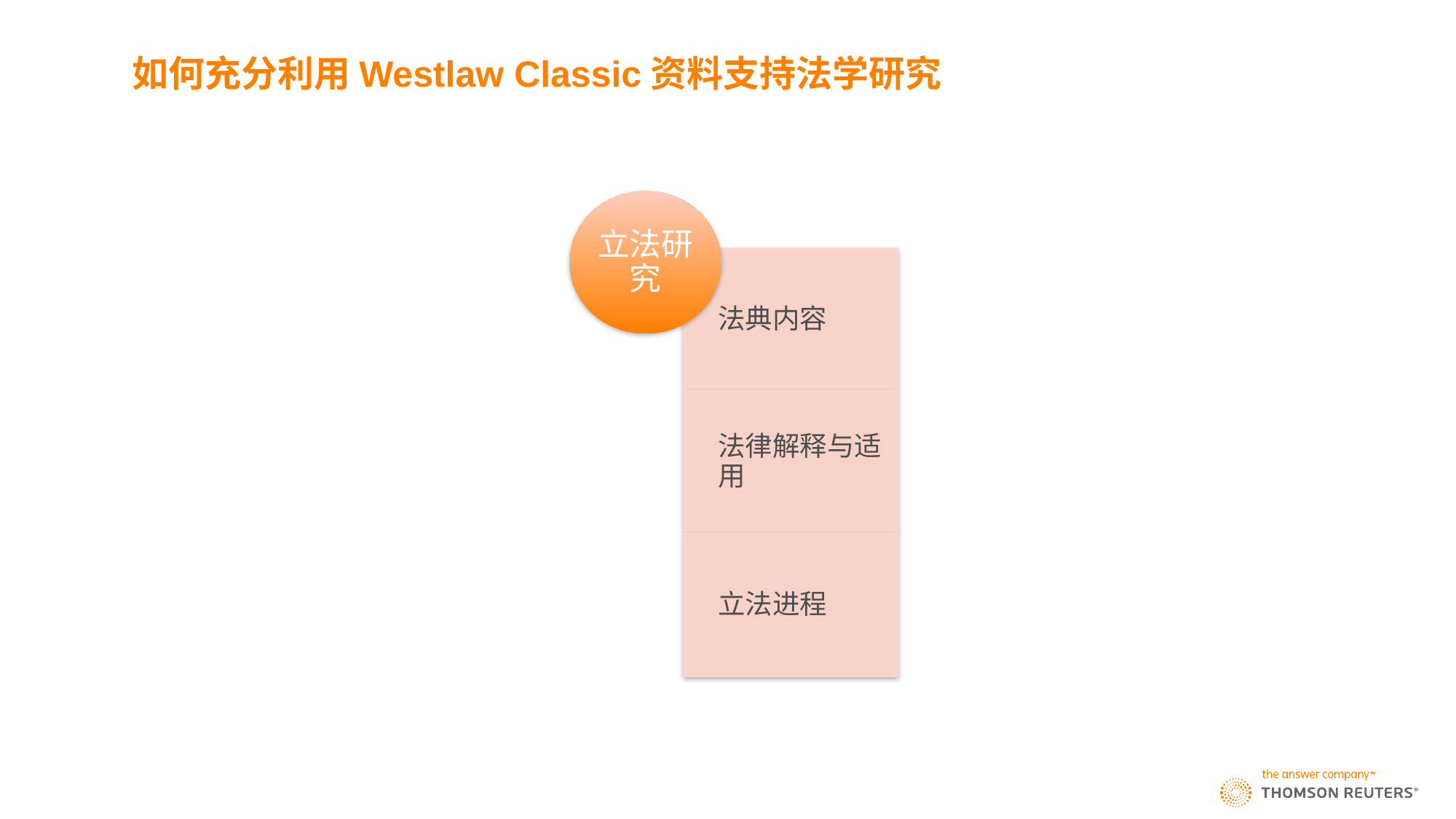

如何充分利用Westlaw Classic资料支持法学研究
法典内容
法律解释与适用
立法进程
立法研究